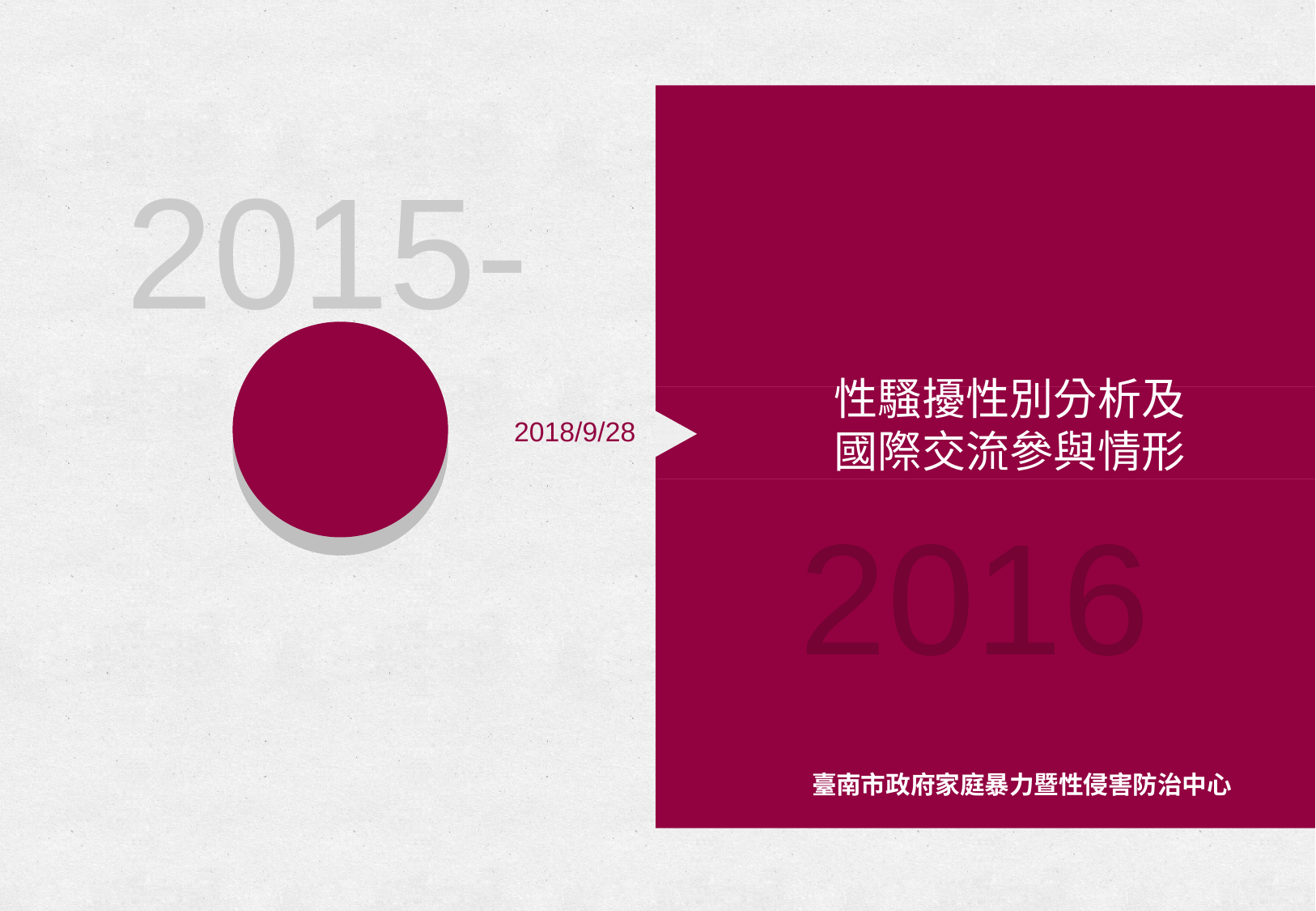

2015-

LOGO
性騷擾性別分析及國際交流參與情形
2018/9/28

2016
臺南市政府家庭暴力暨性侵害防治中心